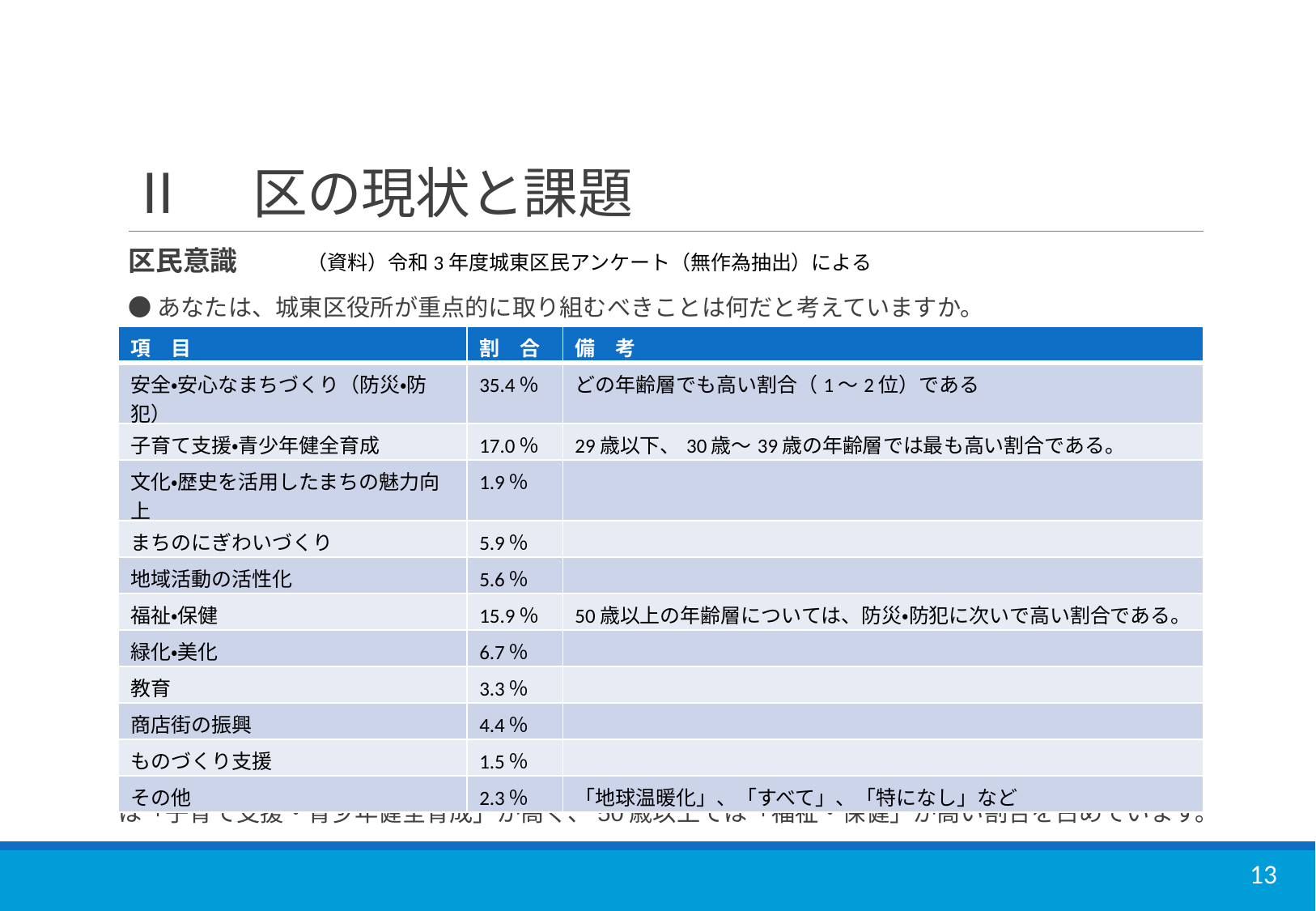

# Ⅱ　区の現状と課題
区民意識
●あなたは、城東区役所が重点的に取り組むべきことは何だと考えていますか。

・全世代を通じて「安全・安心なまちづくり（防災・防犯）」が高いです。なお、39歳以下の世代では「子育て支援・青少年健全育成」が高く、50歳以上では「福祉・保健」が高い割合を占めています。

（資料）令和3年度城東区民アンケート（無作為抽出）による
| 項　目 | 割　合 | 備　考 |
| --- | --- | --- |
| 安全・安心なまちづくり（防災・防犯） | 35.4％ | どの年齢層でも高い割合（1～2位）である |
| 子育て支援・青少年健全育成 | 17.0％ | 29歳以下、30歳～39歳の年齢層では最も高い割合である。 |
| 文化・歴史を活用したまちの魅力向上 | 1.9％ |  |
| まちのにぎわいづくり | 5.9％ |  |
| 地域活動の活性化 | 5.6％ |  |
| 福祉・保健 | 15.9％ | 50歳以上の年齢層については、防災・防犯に次いで高い割合である。 |
| 緑化・美化 | 6.7％ |  |
| 教育 | 3.3％ |  |
| 商店街の振興 | 4.4％ |  |
| ものづくり支援 | 1.5％ |  |
| その他 | 2.3％ | 「地球温暖化」、「すべて」、「特になし」など |
13